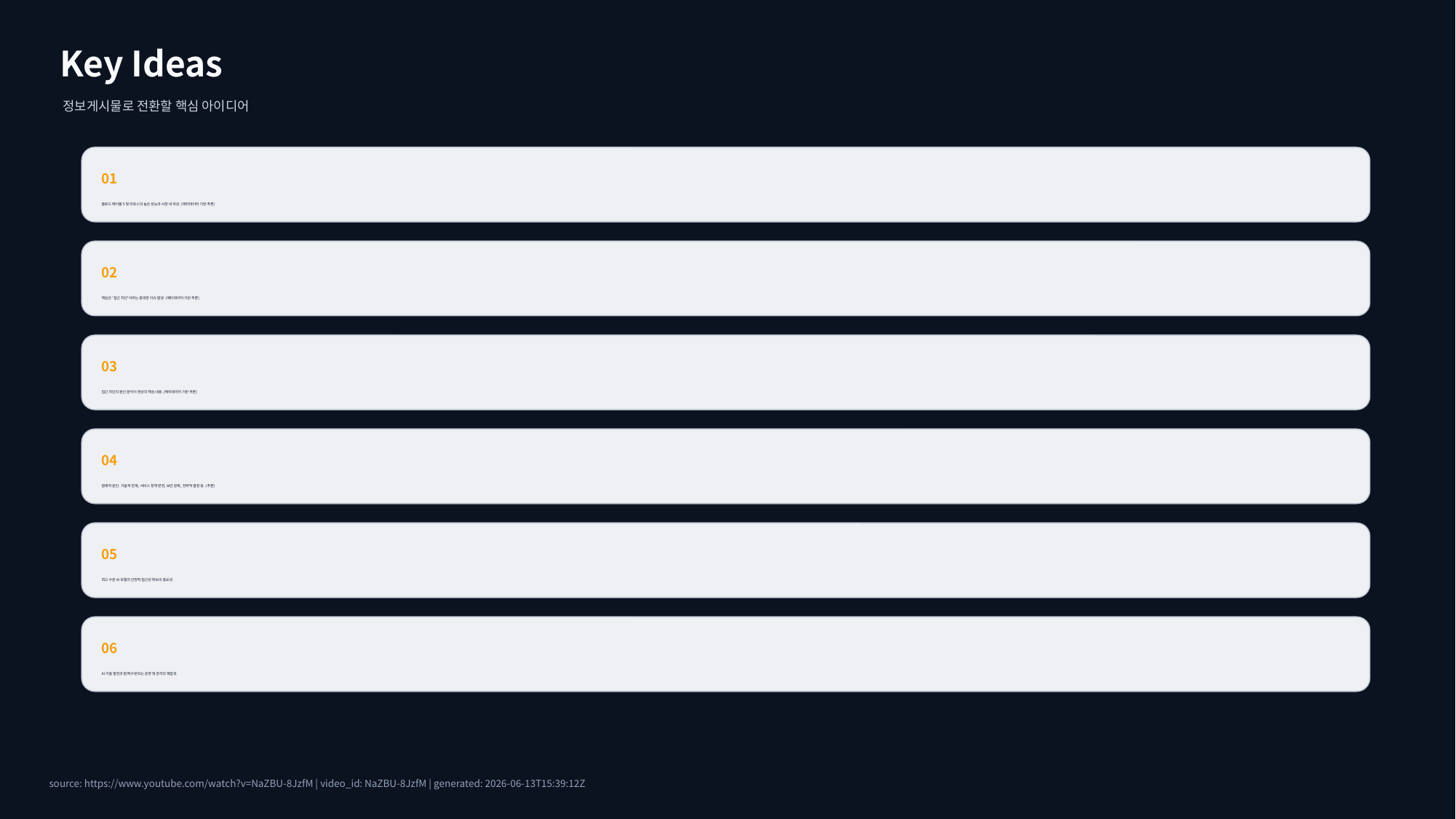

Key Ideas
정보게시물로 전환할 핵심 아이디어

01
클로드 페이블 5 및 미토스의 높은 성능과 시장 내 위상. (메타데이터 기반 추론)

02
핵심은 '접근 차단'이라는 중대한 이슈 발생. (메타데이터 기반 추론)

03
접근 차단의 원인 분석이 영상의 핵심 내용. (메타데이터 기반 추론)

04
잠재적 원인: 기술적 한계, 서비스 정책 변경, 보안 문제, 전략적 결정 등. (추론)

05
최고 수준 AI 모델의 안정적 접근성 확보의 중요성.

06
AI 기술 발전과 함께 수반되는 운영 및 관리의 복잡성.
source: https://www.youtube.com/watch?v=NaZBU-8JzfM | video_id: NaZBU-8JzfM | generated: 2026-06-13T15:39:12Z